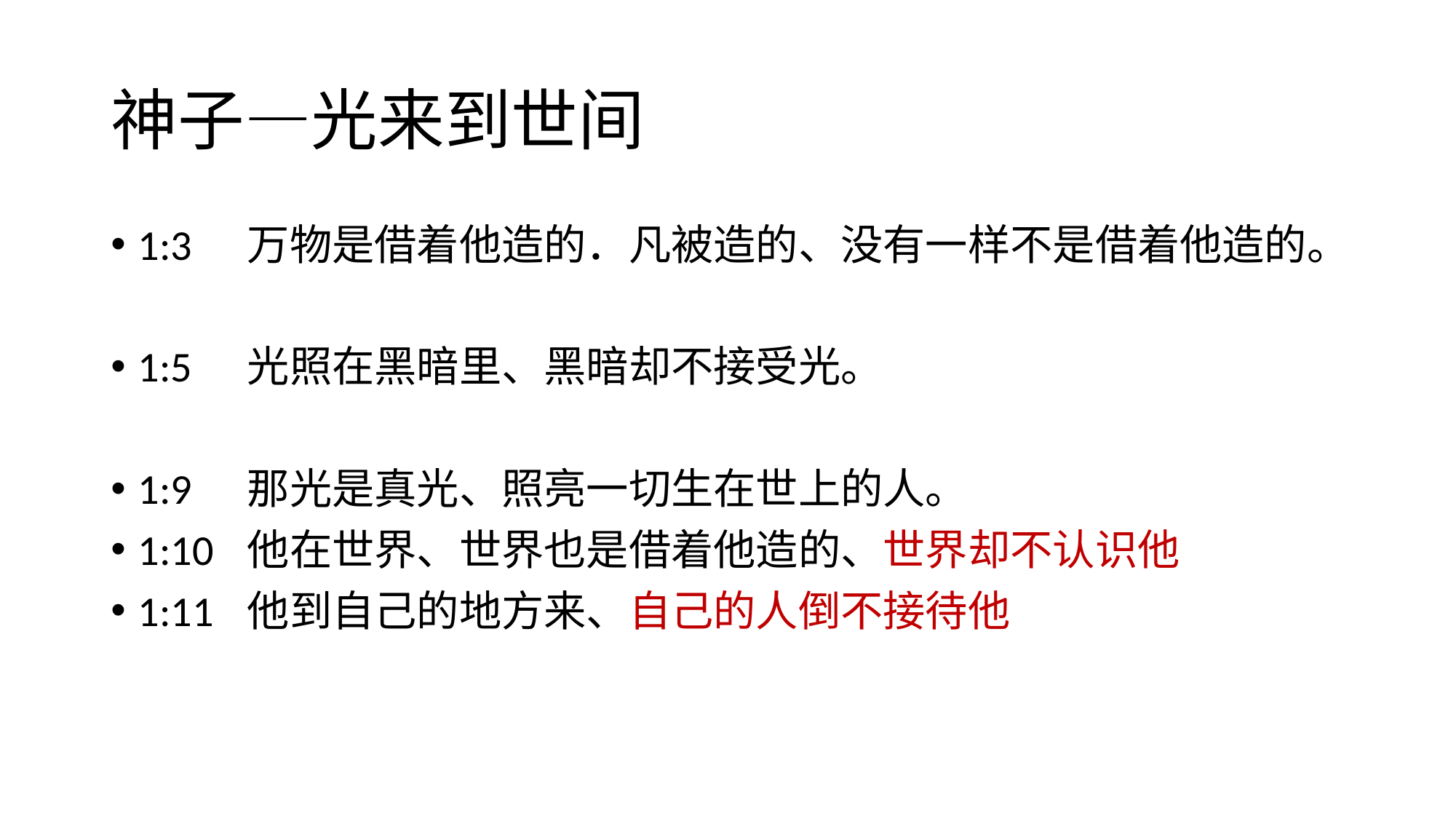

# 神子—光来到世间
1:3	万物是借着他造的．凡被造的、没有一样不是借着他造的。

1:5	光照在黑暗里、黑暗却不接受光。

1:9	那光是真光、照亮一切生在世上的人。
1:10	他在世界、世界也是借着他造的、世界却不认识他
1:11	他到自己的地方来、自己的人倒不接待他